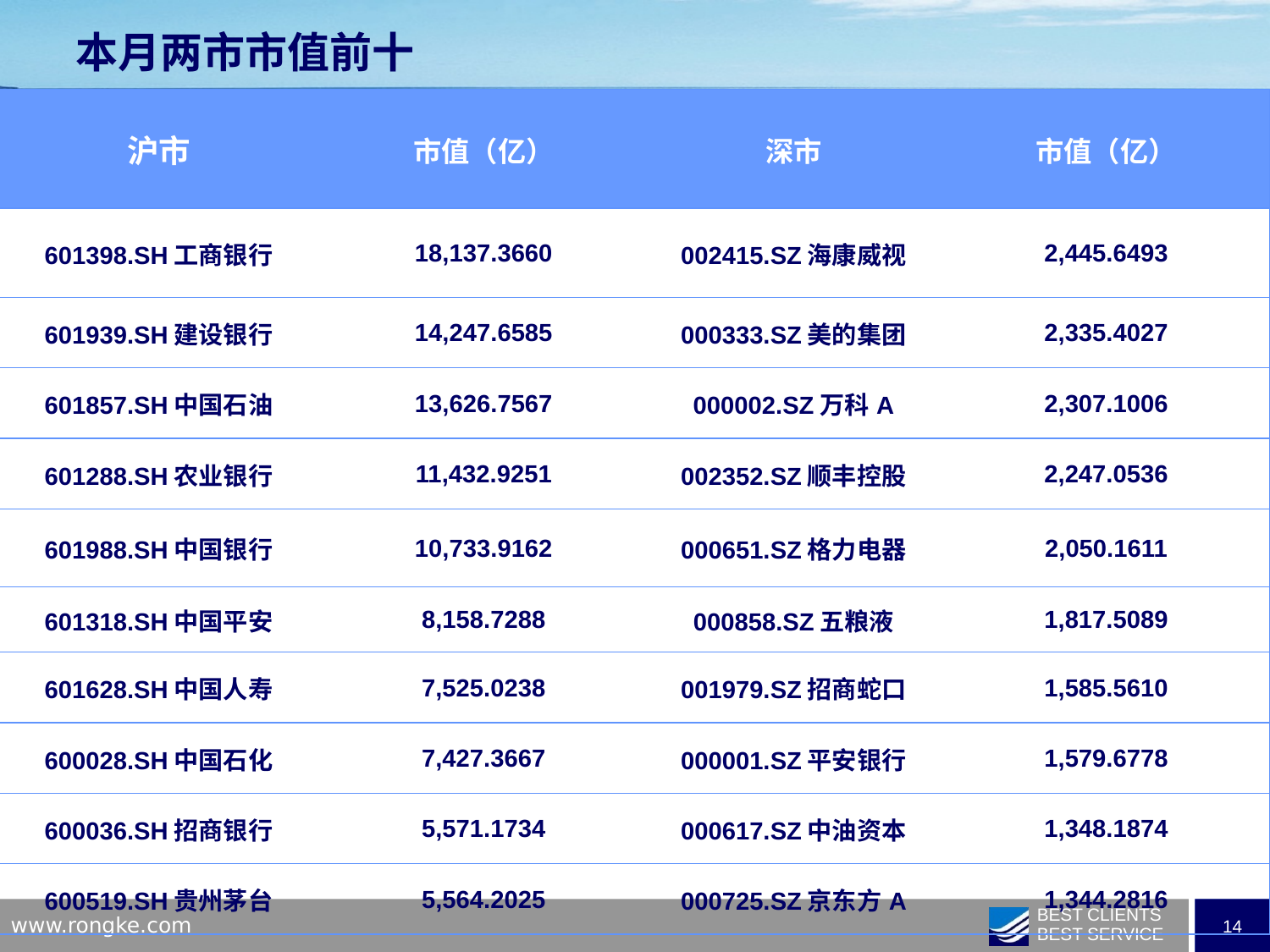

本月两市市值前十
| 沪市 | 市值（亿） | 深市 | 市值（亿） |
| --- | --- | --- | --- |
| 601398.SH工商银行 | 18,137.3660 | 002415.SZ海康威视 | 2,445.6493 |
| 601939.SH建设银行 | 14,247.6585 | 000333.SZ美的集团 | 2,335.4027 |
| 601857.SH中国石油 | 13,626.7567 | 000002.SZ万科A | 2,307.1006 |
| 601288.SH农业银行 | 11,432.9251 | 002352.SZ顺丰控股 | 2,247.0536 |
| 601988.SH中国银行 | 10,733.9162 | 000651.SZ格力电器 | 2,050.1611 |
| 601318.SH中国平安 | 8,158.7288 | 000858.SZ五粮液 | 1,817.5089 |
| 601628.SH中国人寿 | 7,525.0238 | 001979.SZ招商蛇口 | 1,585.5610 |
| 600028.SH中国石化 | 7,427.3667 | 000001.SZ平安银行 | 1,579.6778 |
| 600036.SH招商银行 | 5,571.1734 | 000617.SZ中油资本 | 1,348.1874 |
| 600519.SH贵州茅台 | 5,564.2025 | 000725.SZ京东方A | 1,344.2816 |